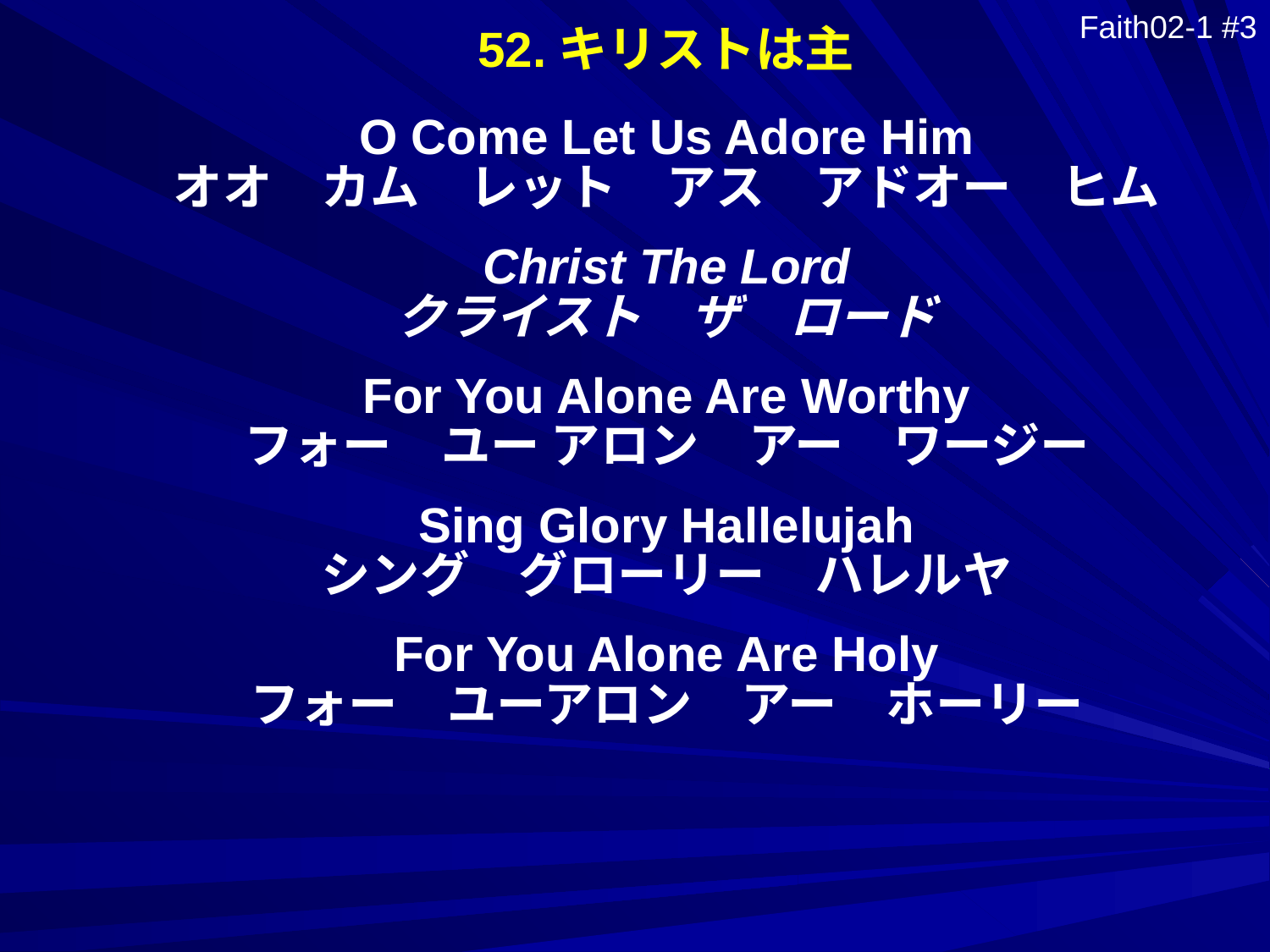

52.キリストは主
Faith02-1 #3

O Come Let Us Adore Him
オオ　カム　レット　アス　アドオー　ヒム

Christ The Lord
クライスト　ザ　ロード

For You Alone Are Worthy
フォー　ユー アロン　アー　ワージー

Sing Glory Hallelujah
シング　グローリー　ハレルヤ

For You Alone Are Holy
フォー　ユーアロン　アー　ホーリー